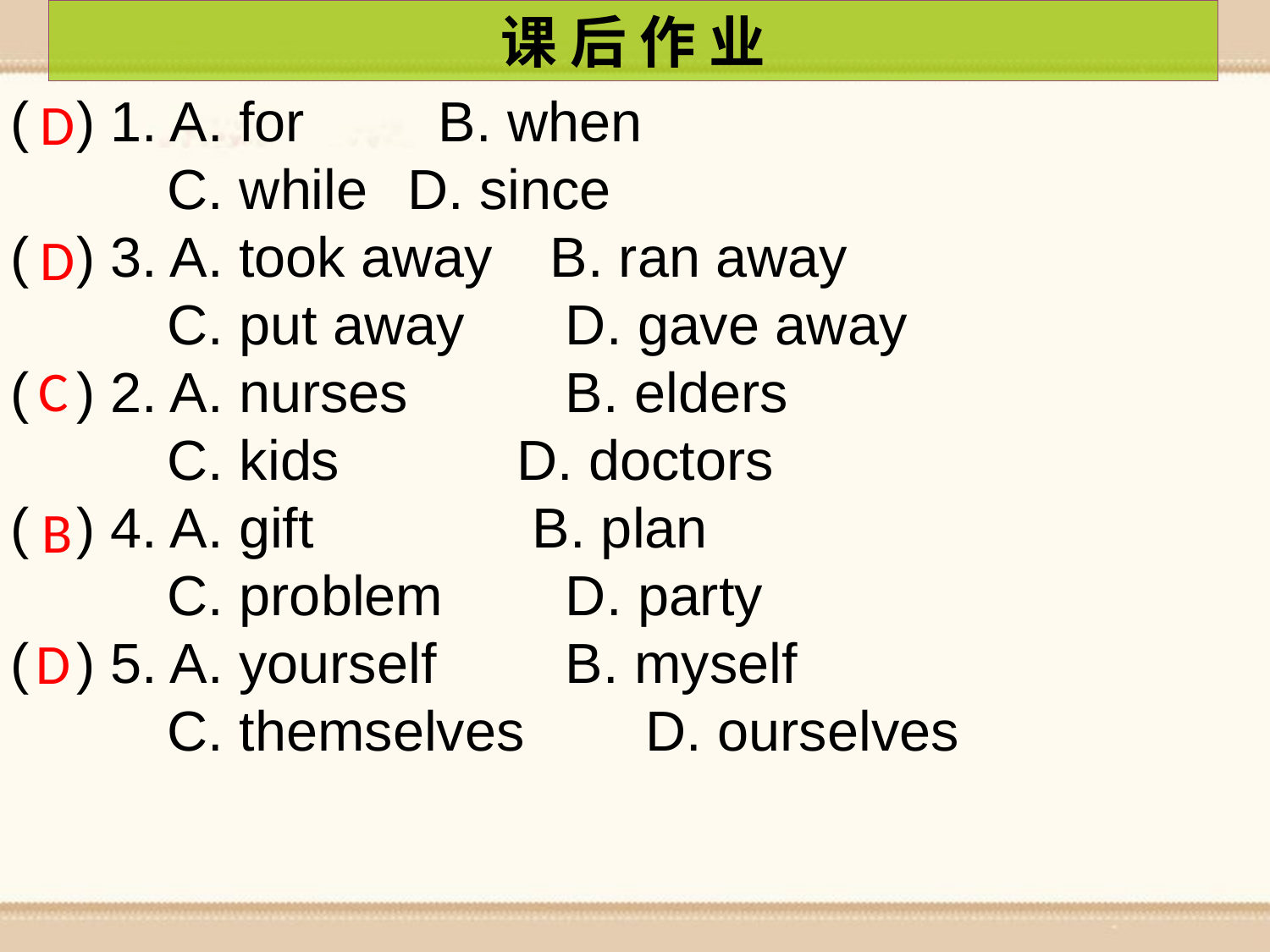

课 后 作 业
(   ) 1. A. for	   B. when
          C. while	 D. since
(   ) 3. A. took away	  B. ran away
          C. put away	   D. gave away
(   ) 2. A. nurses	   B. elders
          C. kids	        D. doctors
(   ) 4. A. gift	         B. plan
          C. problem	   D. party
(   ) 5. A. yourself	   B. myself
          C. themselves	D. ourselves
D
D
C
B
D